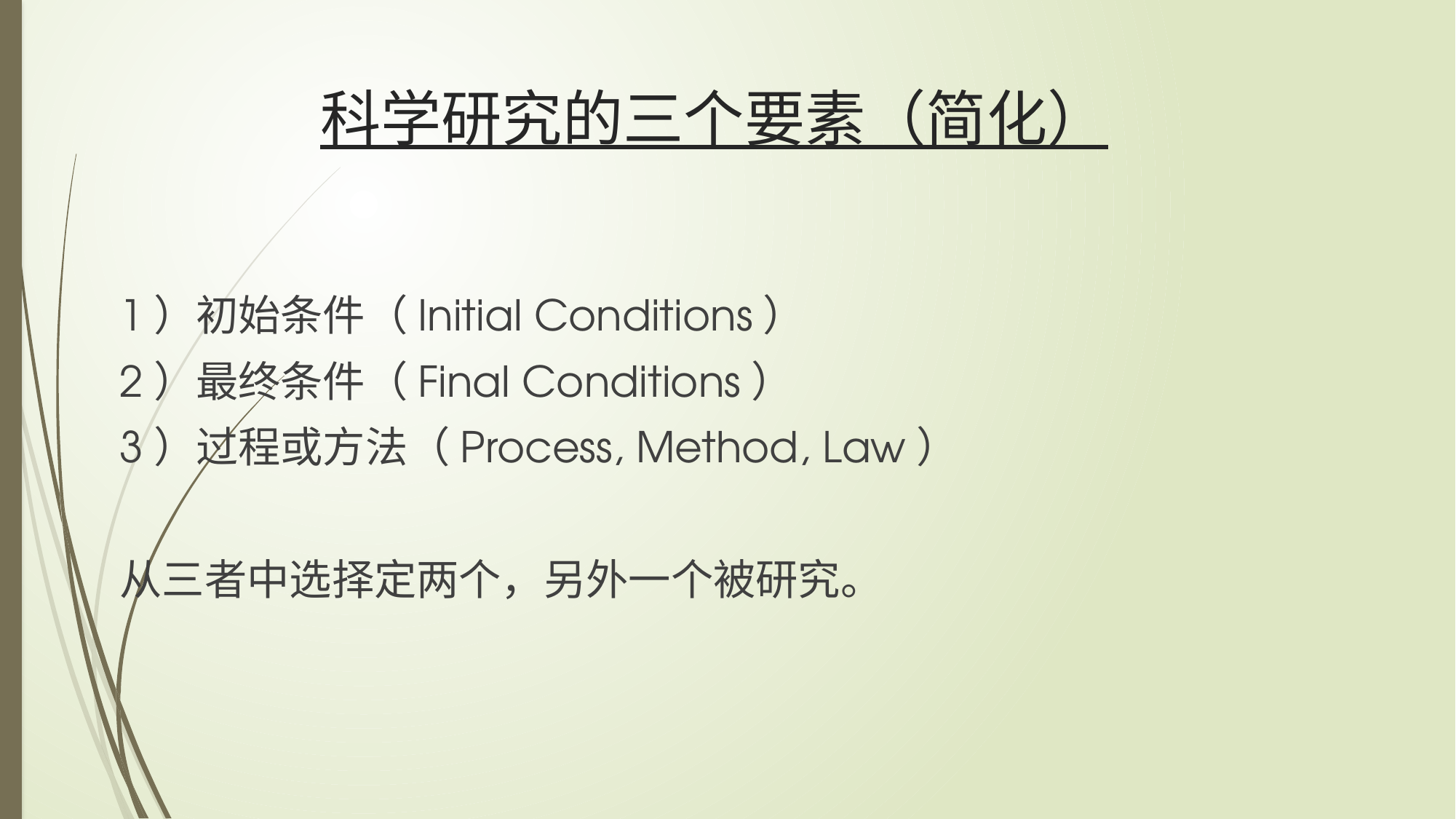

# 科学研究的三个要素（简化）
1）初始条件（Initial Conditions）
2）最终条件（Final Conditions）
3）过程或方法（Process, Method, Law）

从三者中选择定两个，另外一个被研究。